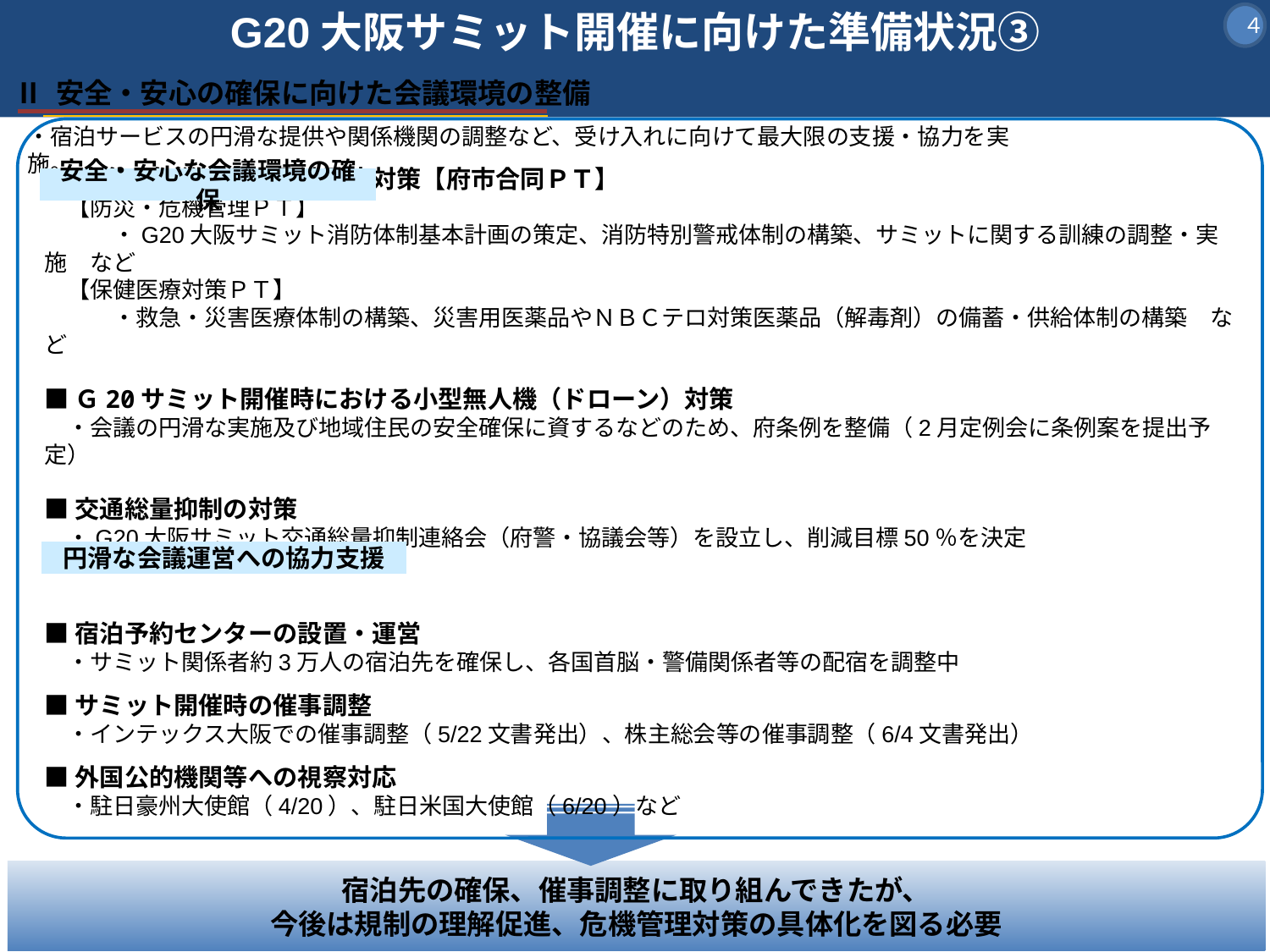

# G20大阪サミット開催に向けた準備状況③
４
Ⅱ 安全・安心の確保に向けた会議環境の整備
・宿泊サービスの円滑な提供や関係機関の調整など、受け入れに向けて最大限の支援・協力を実施。

■防災・危機管理、保健医療対策【府市合同ＰＴ】
　【防災・危機管理ＰＴ】
　　　・G20大阪サミット消防体制基本計画の策定、消防特別警戒体制の構築、サミットに関する訓練の調整・実施　など
　【保健医療対策ＰＴ】
　　　・救急・災害医療体制の構築、災害用医薬品やＮＢＣテロ対策医薬品（解毒剤）の備蓄・供給体制の構築　など

■Ｇ20サミット開催時における小型無人機（ドローン）対策
　・会議の円滑な実施及び地域住民の安全確保に資するなどのため、府条例を整備（2月定例会に条例案を提出予定）

■交通総量抑制の対策
　・G20大阪サミット交通総量抑制連絡会（府警・協議会等）を設立し、削減目標50％を決定

■宿泊予約センターの設置・運営
　・サミット関係者約3万人の宿泊先を確保し、各国首脳・警備関係者等の配宿を調整中

■サミット開催時の催事調整
　・インテックス大阪での催事調整（5/22文書発出）、株主総会等の催事調整（6/4文書発出）

■外国公的機関等への視察対応
　・駐日豪州大使館（4/20）、駐日米国大使館（6/20）など
安全・安心な会議環境の確保
円滑な会議運営への協力支援

宿泊先の確保、催事調整に取り組んできたが、
今後は規制の理解促進、危機管理対策の具体化を図る必要